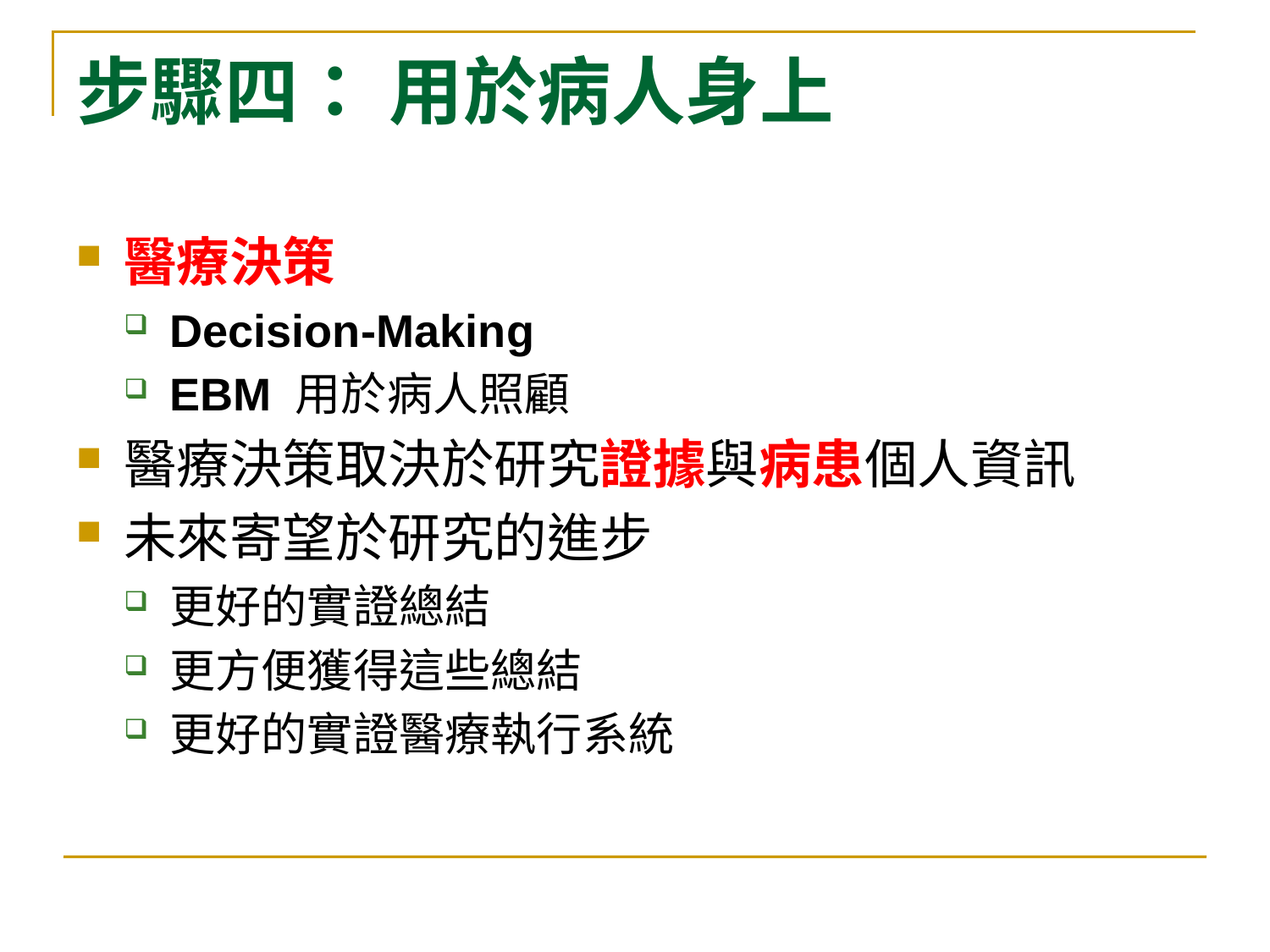

# 步驟四： 用於病人身上
醫療決策
Decision-Making
EBM 用於病人照顧
醫療決策取決於研究證據與病患個人資訊
未來寄望於研究的進步
更好的實證總結
更方便獲得這些總結
更好的實證醫療執行系統